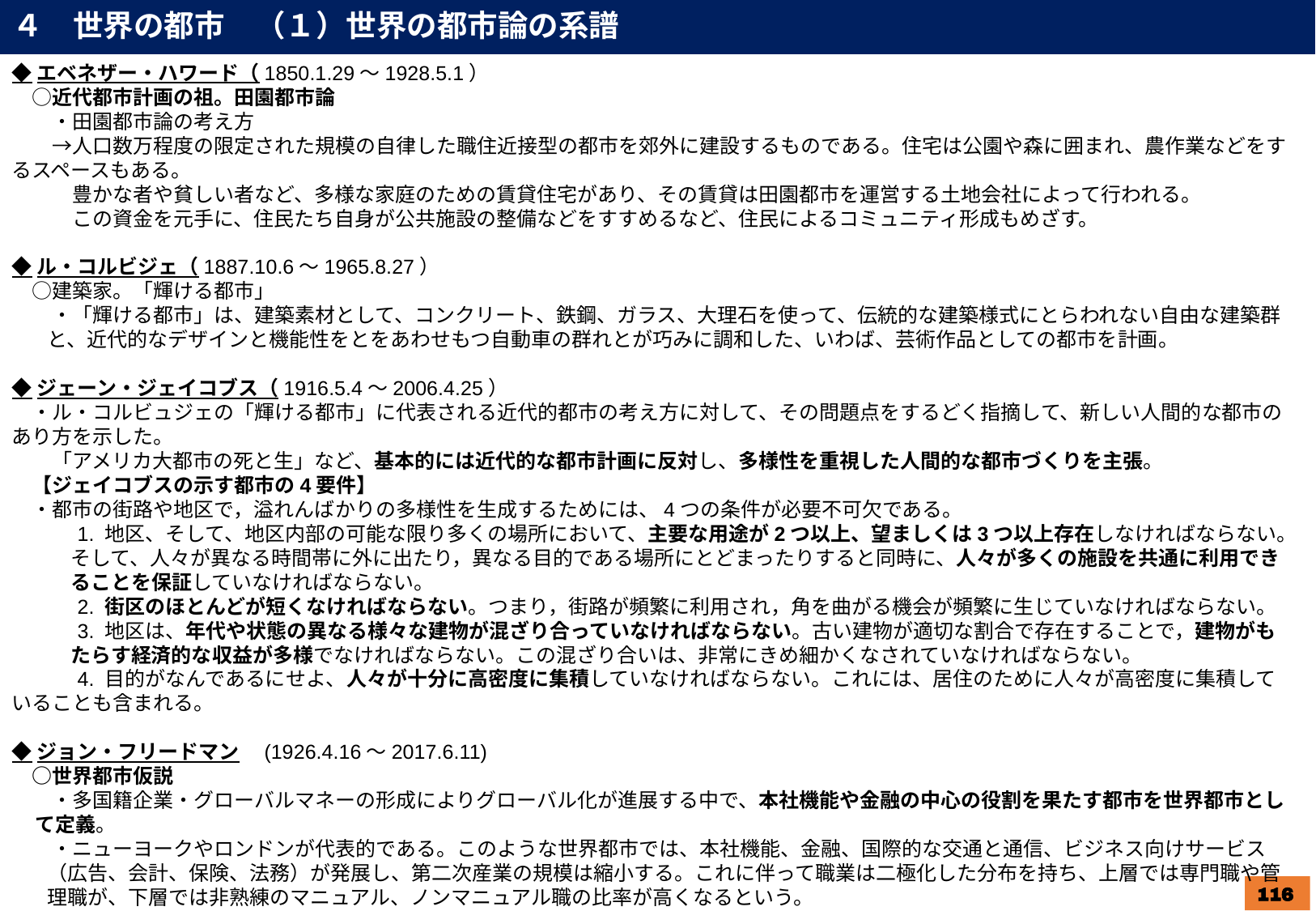

４　世界の都市　（１）世界の都市論の系譜
◆エベネザー・ハワード（1850.1.29〜1928.5.1）
　○近代都市計画の祖。田園都市論
　　・田園都市論の考え方
　　→人口数万程度の限定された規模の自律した職住近接型の都市を郊外に建設するものである。住宅は公園や森に囲まれ、農作業などをするスペースもある。
　　　豊かな者や貧しい者など、多様な家庭のための賃貸住宅があり、その賃貸は田園都市を運営する土地会社によって行われる。
　　　この資金を元手に、住民たち自身が公共施設の整備などをすすめるなど、住民によるコミュニティ形成もめざす。

◆ル・コルビジェ（1887.10.6〜1965.8.27）
　○建築家。「輝ける都市」
　　・「輝ける都市」は、建築素材として、コンクリート、鉄鋼、ガラス、大理石を使って、伝統的な建築様式にとらわれない自由な建築群と、近代的なデザインと機能性をとをあわせもつ自動車の群れとが巧みに調和した、いわば、芸術作品としての都市を計画。

◆ジェーン・ジェイコブス（1916.5.4〜2006.4.25）
　・ル・コルビュジェの「輝ける都市」に代表される近代的都市の考え方に対して、その問題点をするどく指摘して、新しい人間的な都市のあり方を示した。
　　「アメリカ大都市の死と生」など、基本的には近代的な都市計画に反対し、多様性を重視した人間的な都市づくりを主張。
　【ジェイコブスの示す都市の4要件】
　・都市の街路や地区で，溢れんばかりの多様性を生成するためには、4つの条件が必要不可欠である。
　　　1. 地区、そして、地区内部の可能な限り多くの場所において、主要な用途が2つ以上、望ましくは3つ以上存在しなければならない。そして、人々が異なる時間帯に外に出たり，異なる目的である場所にとどまったりすると同時に、人々が多くの施設を共通に利用できることを保証していなければならない。
　　　2. 街区のほとんどが短くなければならない。つまり，街路が頻繁に利用され，角を曲がる機会が頻繁に生じていなければならない。
　　　3. 地区は、年代や状態の異なる様々な建物が混ざり合っていなければならない。古い建物が適切な割合で存在することで，建物がもたらす経済的な収益が多様でなければならない。この混ざり合いは、非常にきめ細かくなされていなければならない。
　　　4. 目的がなんであるにせよ、人々が十分に高密度に集積していなければならない。これには、居住のために人々が高密度に集積していることも含まれる。

◆ジョン・フリードマン　(1926.4.16～2017.6.11)
　○世界都市仮説
　　・多国籍企業・グローバルマネーの形成によりグローバル化が進展する中で、本社機能や金融の中心の役割を果たす都市を世界都市として定義。
　　・ニューヨークやロンドンが代表的である。このような世界都市では、本社機能、金融、国際的な交通と通信、ビジネス向けサービス（広告、会計、保険、法務）が発展し、第二次産業の規模は縮小する。これに伴って職業は二極化した分布を持ち、上層では専門職や管理職が、下層では非熟練のマニュアル、ノンマニュアル職の比率が高くなるという。
　　【フリードマンの主要な世界都市の定義】
　　➢資本主義の世界システムの中で、法人の拠点、金融センター、グローバル・システムや地域・国民経済の結節点としてその機能を果たす都市
　　➢多国籍企業がその基地として立地し利用するため、複雑な国際的・空間的階層の中に位置付けられる都市
　　➢グローバルな管理機能の集積を反映して法人の中枢部門、国際的な金融・輸送・通信・広告・保険・法務などの高次ビジネス・サービスなどが成長する都市
116